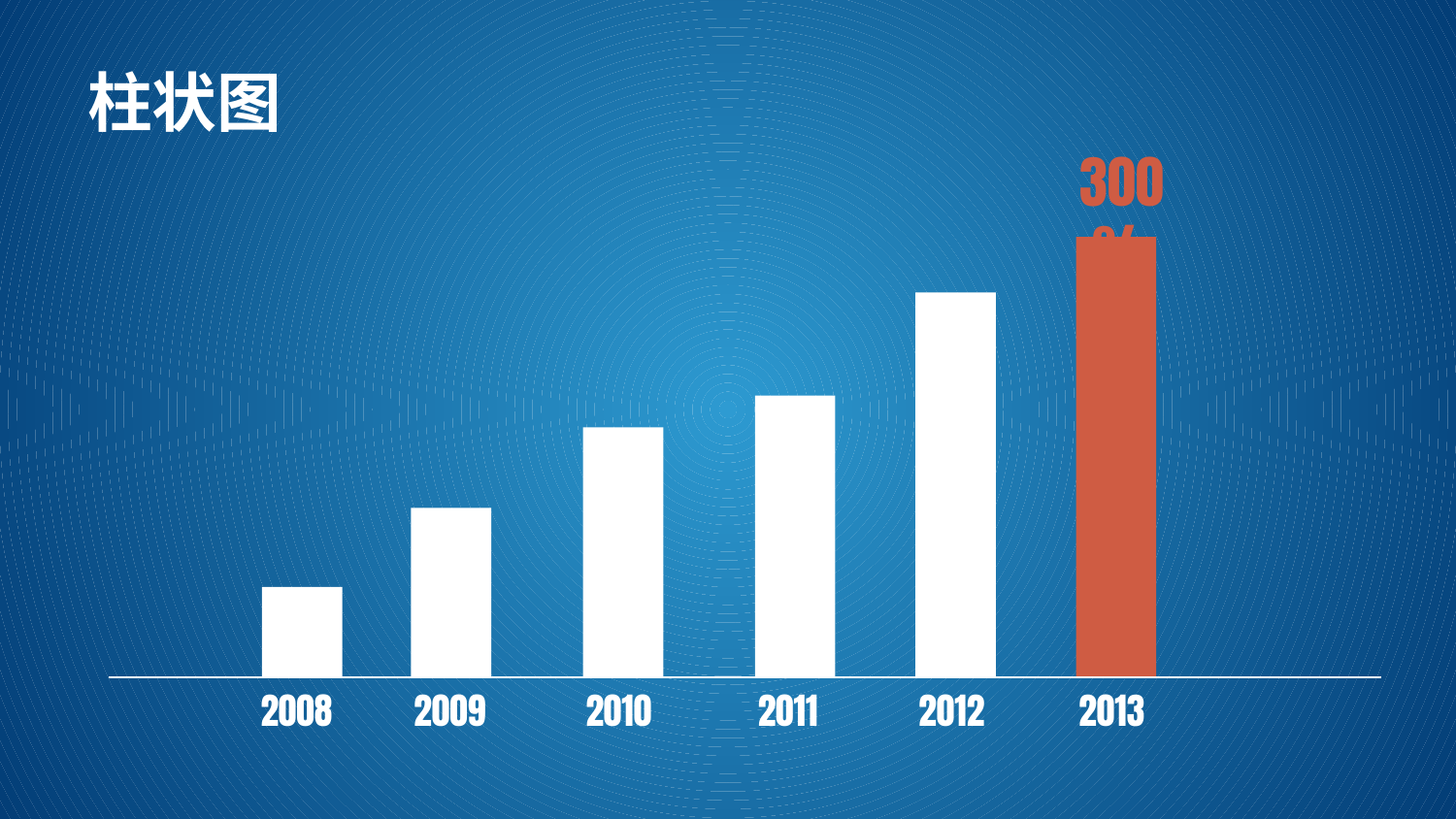

# 柱状图
300%

2008
2009
2010
2011
2012
2013